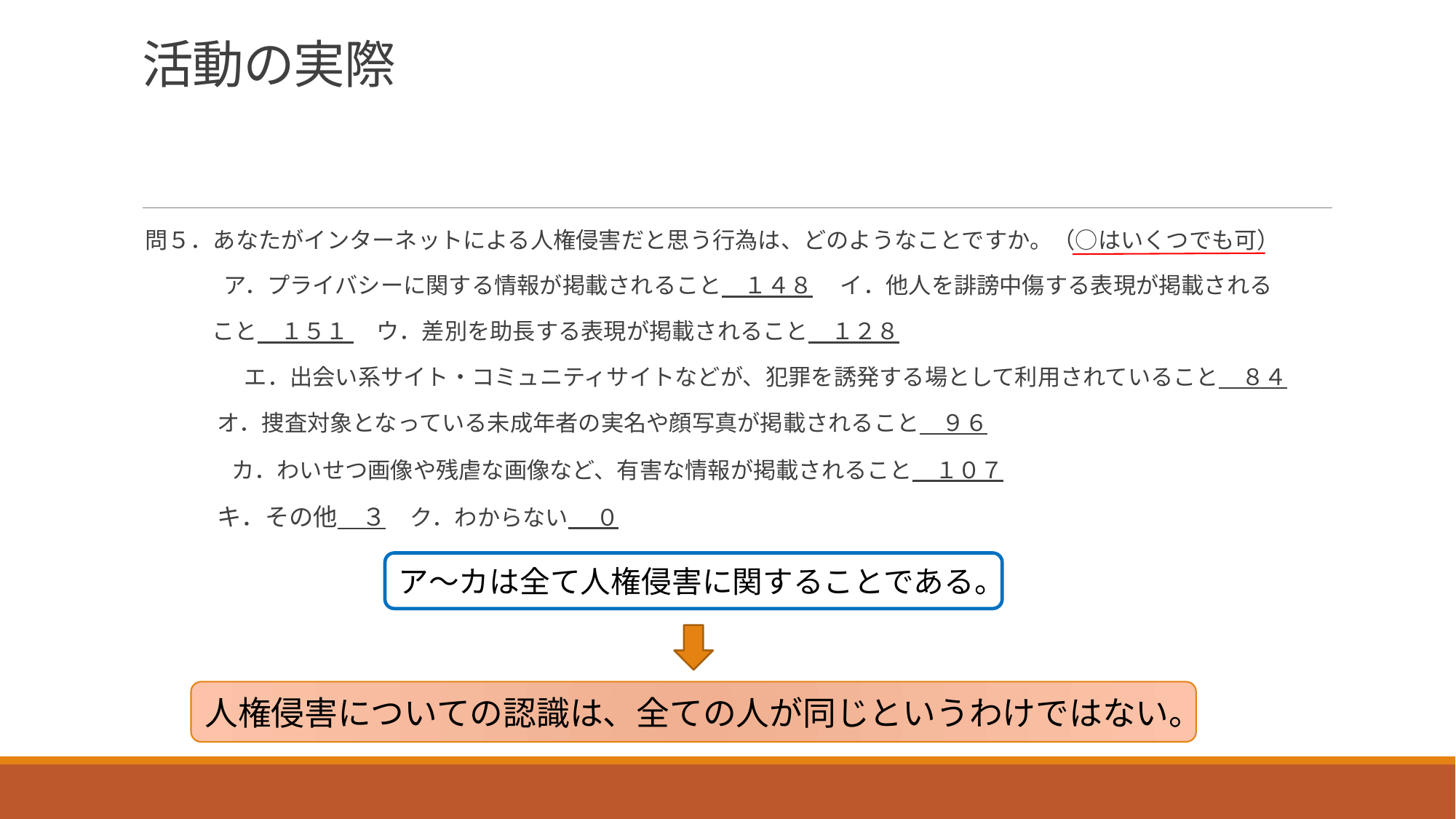

# 活動の実際
問５．あなたがインターネットによる人権侵害だと思う行為は、どのようなことですか。（○はいくつでも可）
　　　ア．プライバシーに関する情報が掲載されること　１４８　 イ．他人を誹謗中傷する表現が掲載される
          こと　１５１ 　ウ．差別を助長する表現が掲載されること　１２８
　　　    エ．出会い系サイト・コミュニティサイトなどが、犯罪を誘発する場として利用されていること　８４
           オ．捜査対象となっている未成年者の実名や顔写真が掲載されること　９６
　　     カ．わいせつ画像や残虐な画像など、有害な情報が掲載されること　１０７
　　　キ．その他　３　ク．わからない　 ０
ア～カは全て人権侵害に関することである。

人権侵害についての認識は、全ての人が同じというわけではない。